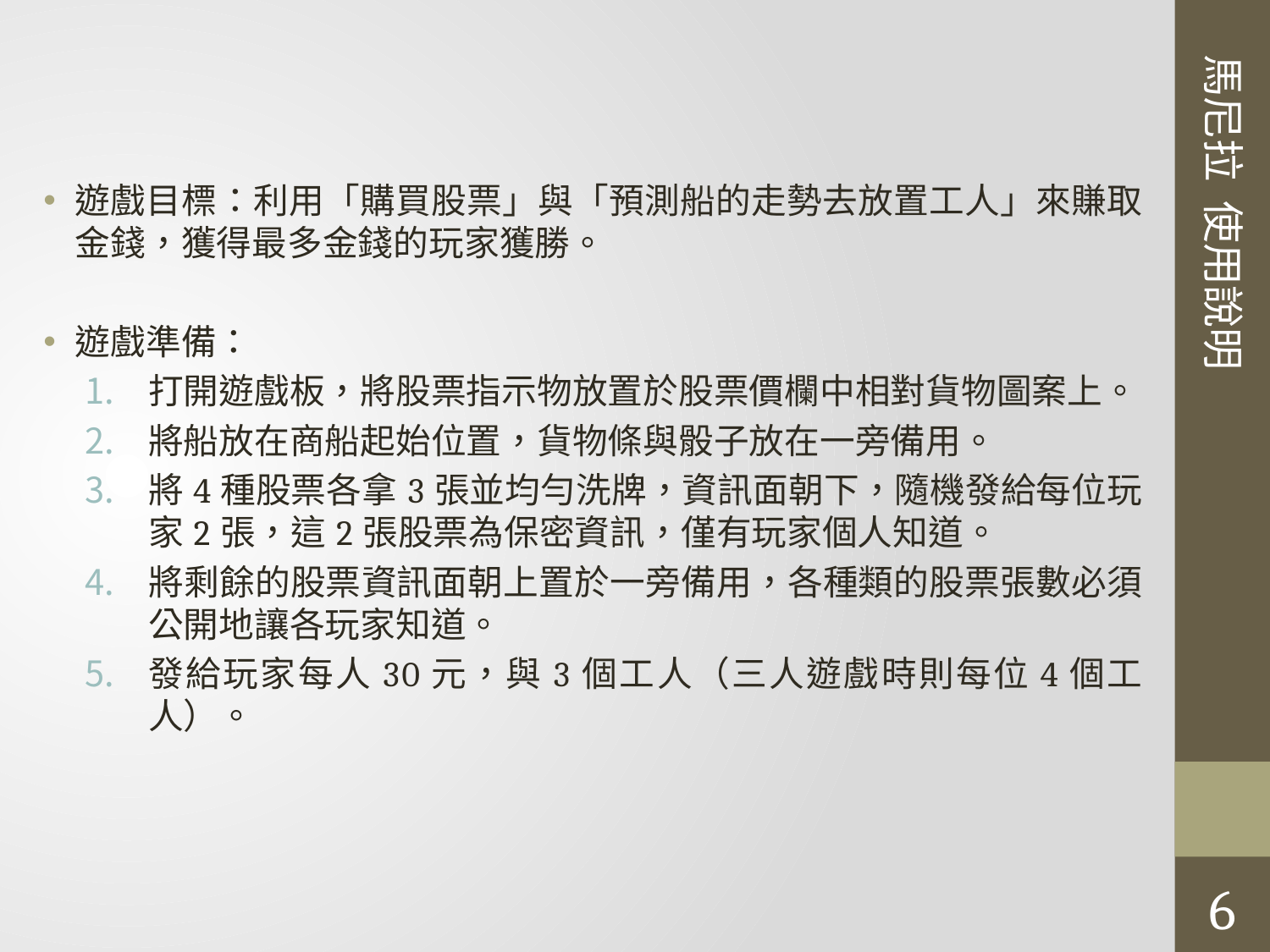

馬尼拉  使用說明
遊戲目標：利用「購買股票」與「預測船的走勢去放置工人」來賺取金錢，獲得最多金錢的玩家獲勝。

遊戲準備：
打開遊戲板，將股票指示物放置於股票價欄中相對貨物圖案上。
將船放在商船起始位置，貨物條與骰子放在一旁備用。
將4種股票各拿3張並均勻洗牌，資訊面朝下，隨機發給每位玩家2張，這2張股票為保密資訊，僅有玩家個人知道。
將剩餘的股票資訊面朝上置於一旁備用，各種類的股票張數必須公開地讓各玩家知道。
發給玩家每人30元，與3個工人（三人遊戲時則每位4個工人）。
6